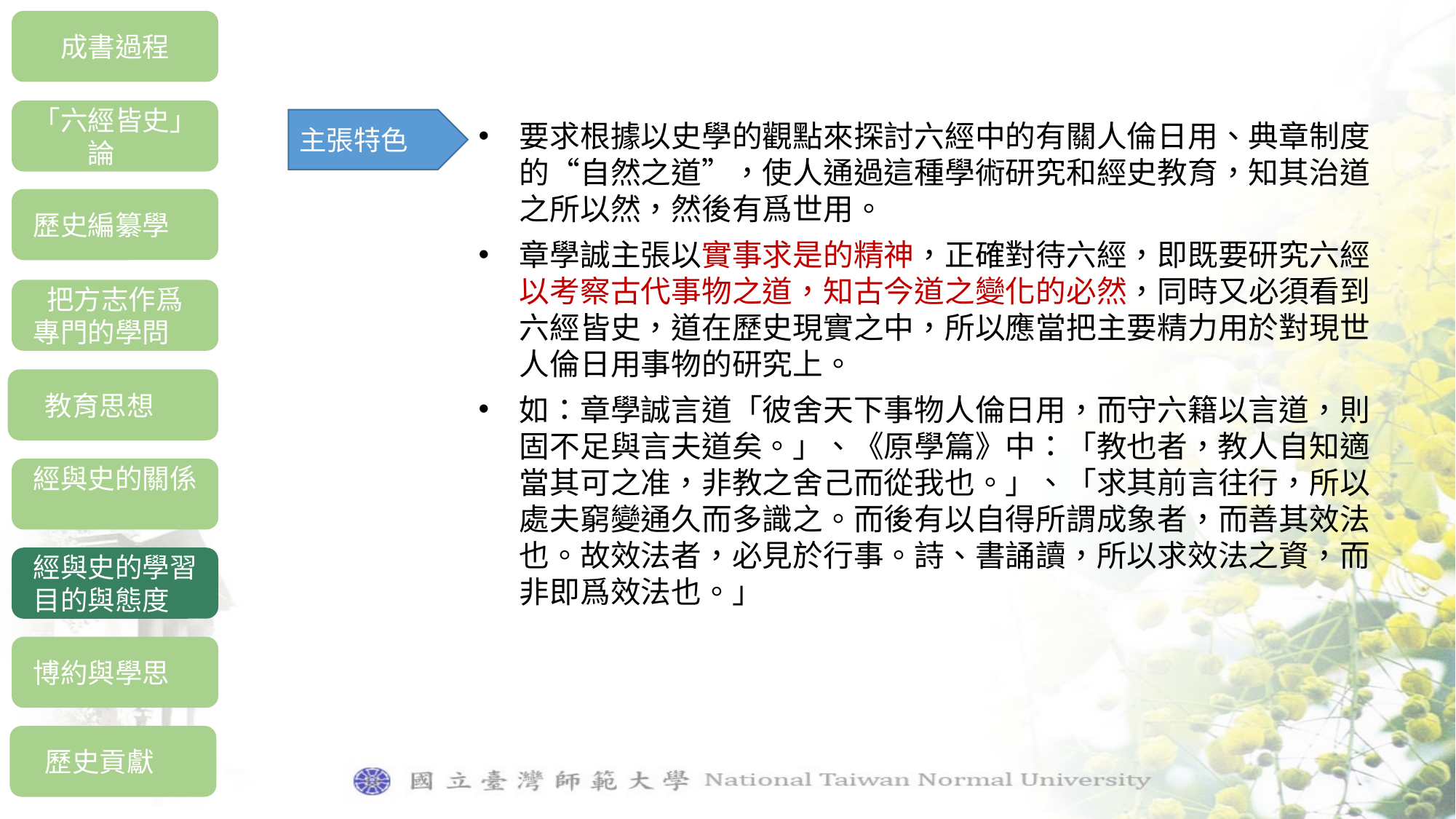

成書過程
「六經皆史」論
歷史編纂學
把方志作爲
專門的學問
教育思想
經與史的關係
經與史的學習目的與態度
博約與學思
歷史貢獻
主張特色
要求根據以史學的觀點來探討六經中的有關人倫日用、典章制度的“自然之道”，使人通過這種學術研究和經史教育，知其治道之所以然，然後有爲世用。
章學誠主張以實事求是的精神，正確對待六經，即既要研究六經以考察古代事物之道，知古今道之變化的必然，同時又必須看到六經皆史，道在歷史現實之中，所以應當把主要精力用於對現世人倫日用事物的研究上。
如：章學誠言道「彼舍天下事物人倫日用，而守六籍以言道，則固不足與言夫道矣。」、《原學篇》中：「教也者，教人自知適當其可之准，非教之舍己而從我也。」、「求其前言往行，所以處夫窮變通久而多識之。而後有以自得所謂成象者，而善其效法也。故效法者，必見於行事。詩、書誦讀，所以求效法之資，而非即爲效法也。」